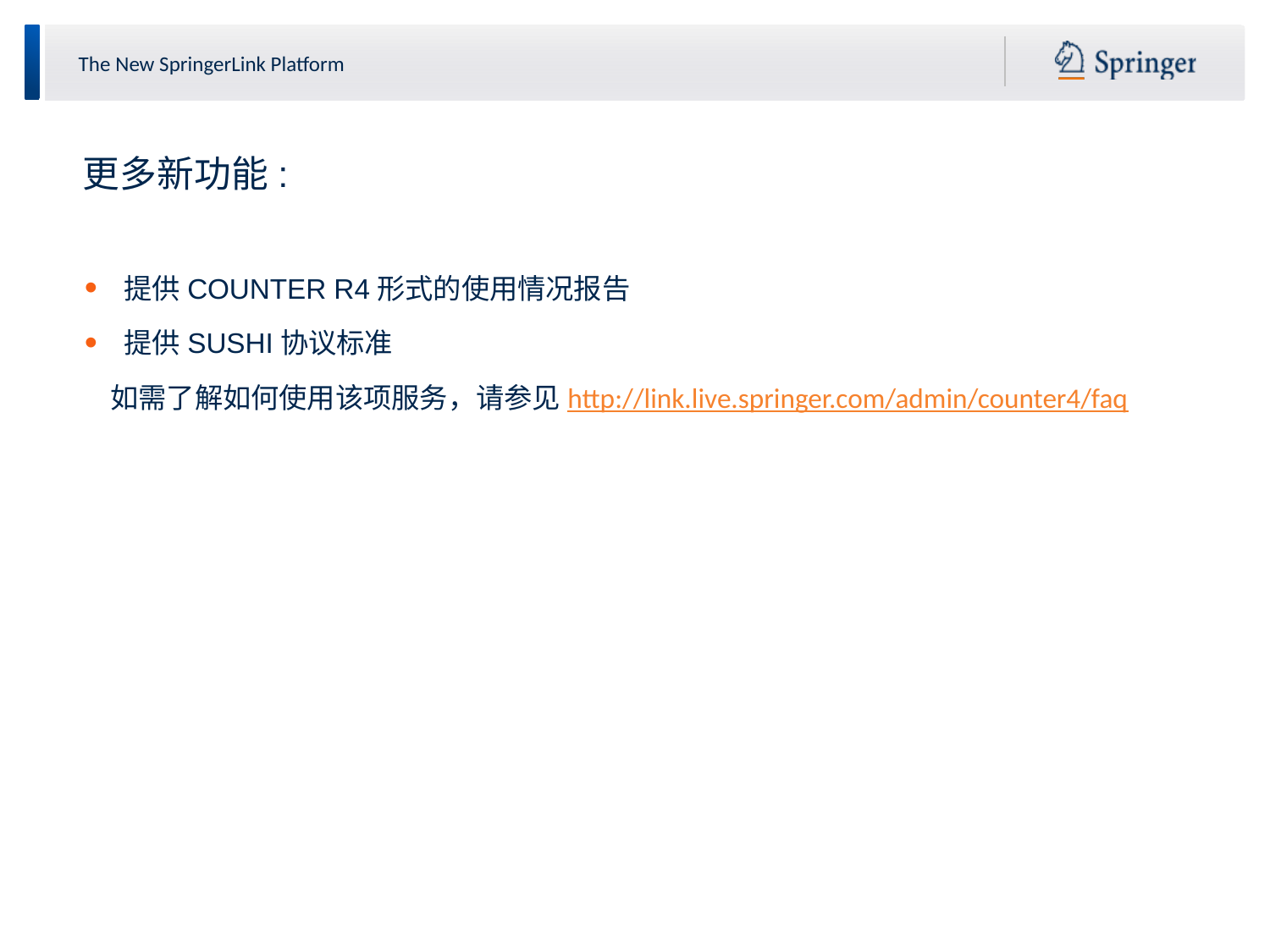

# 更多新功能:

提供COUNTER R4形式的使用情况报告
提供SUSHI协议标准
   如需了解如何使用该项服务，请参见http://link.live.springer.com/admin/counter4/faq